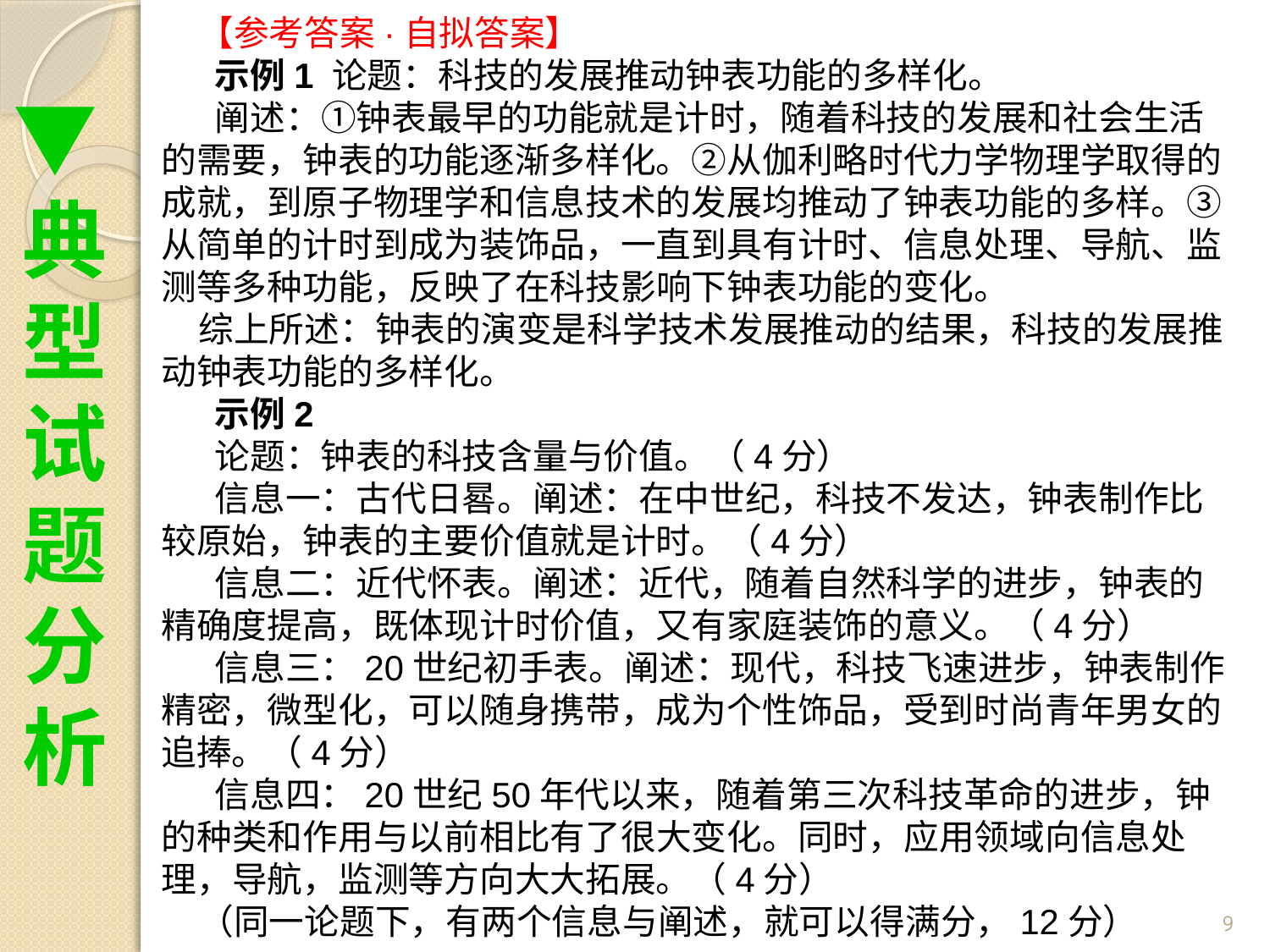

【参考答案·自拟答案】
 示例1 论题：科技的发展推动钟表功能的多样化。
 阐述：①钟表最早的功能就是计时，随着科技的发展和社会生活的需要，钟表的功能逐渐多样化。②从伽利略时代力学物理学取得的成就，到原子物理学和信息技术的发展均推动了钟表功能的多样。③从简单的计时到成为装饰品，一直到具有计时、信息处理、导航、监测等多种功能，反映了在科技影响下钟表功能的变化。
综上所述：钟表的演变是科学技术发展推动的结果，科技的发展推动钟表功能的多样化。
 示例2
 论题：钟表的科技含量与价值。（4分）
 信息一：古代日晷。阐述：在中世纪，科技不发达，钟表制作比较原始，钟表的主要价值就是计时。（4分）
 信息二：近代怀表。阐述：近代，随着自然科学的进步，钟表的精确度提高，既体现计时价值，又有家庭装饰的意义。（4分）
 信息三：20世纪初手表。阐述：现代，科技飞速进步，钟表制作精密，微型化，可以随身携带，成为个性饰品，受到时尚青年男女的追捧。（4分）
 信息四：20世纪50年代以来，随着第三次科技革命的进步，钟的种类和作用与以前相比有了很大变化。同时，应用领域向信息处理，导航，监测等方向大大拓展。（4分）
（同一论题下，有两个信息与阐述，就可以得满分，12分）
▼典型试题分析
9